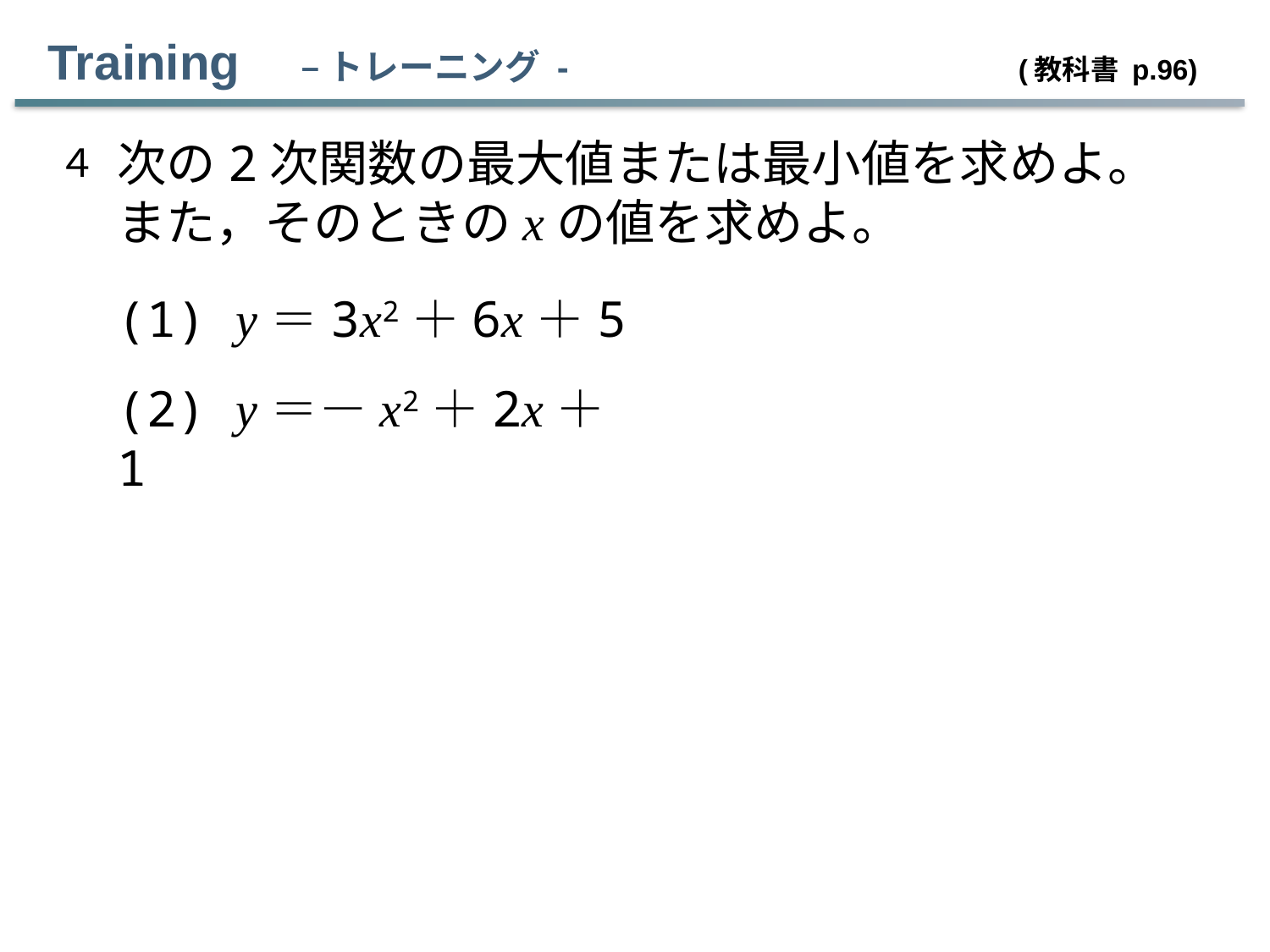

Training　– トレーニング - 　                                 (教科書 p.96)
次の2次関数の最大値または最小値を求めよ。また，そのときのxの値を求めよ。
４
(1) y＝3x2＋6x＋5
(2) y＝－x2＋2x＋1